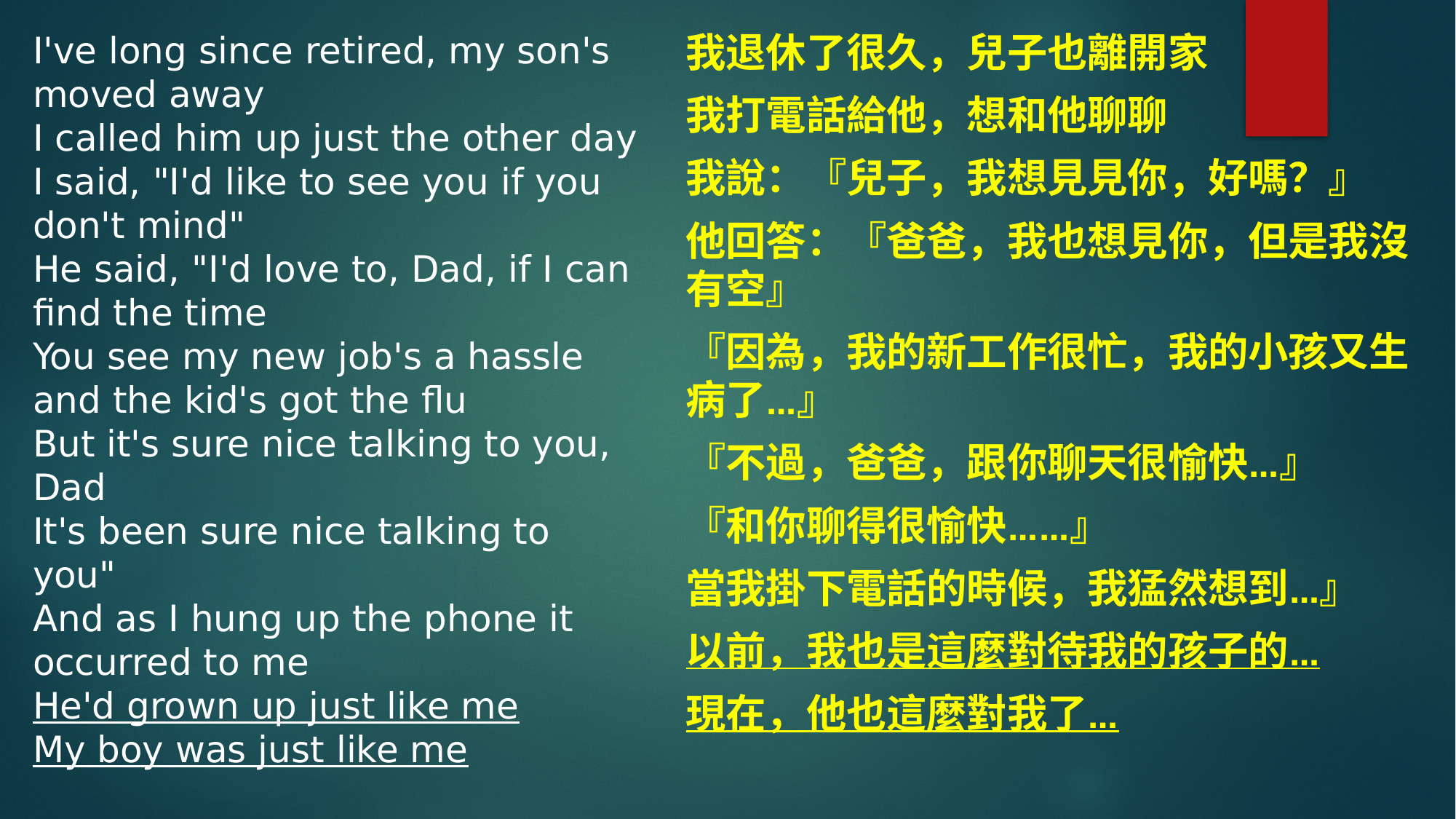

I've long since retired, my son's moved away
I called him up just the other day
I said, "I'd like to see you if you don't mind"
He said, "I'd love to, Dad, if I can find the time
You see my new job's a hassle and the kid's got the flu
But it's sure nice talking to you, Dad
It's been sure nice talking to you"
And as I hung up the phone it occurred to me
He'd grown up just like me
My boy was just like me
我退休了很久，兒子也離開家
我打電話給他，想和他聊聊
我說：『兒子，我想見見你，好嗎？』
他回答：『爸爸，我也想見你，但是我沒有空』
『因為，我的新工作很忙，我的小孩又生病了…』
『不過，爸爸，跟你聊天很愉快…』
『和你聊得很愉快……』
當我掛下電話的時候，我猛然想到…』
以前，我也是這麼對待我的孩子的…
現在，他也這麼對我了…